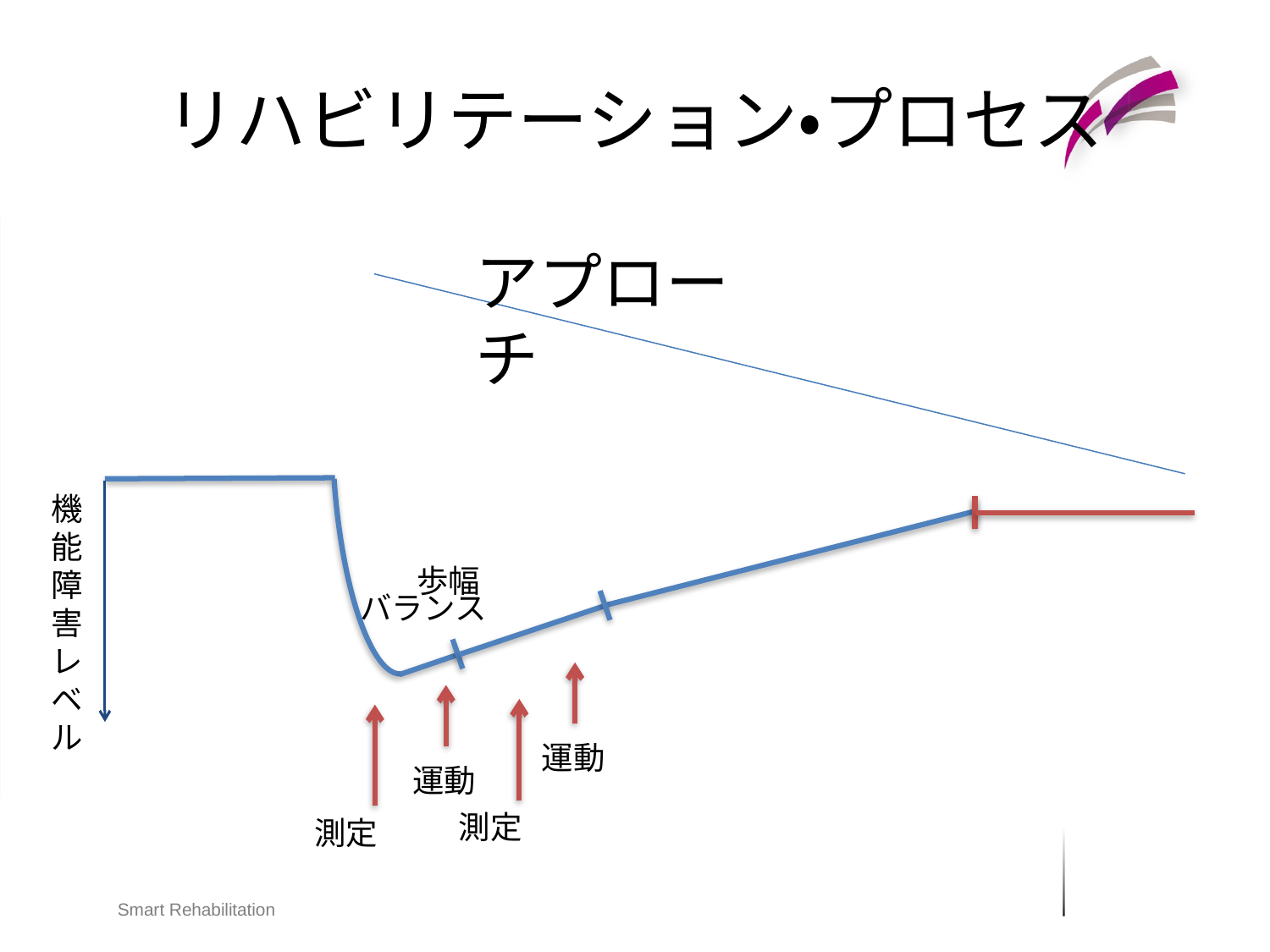

# リハビリテーション・プロセス
アプローチ

歩幅
バランス
機能障害レベル
運動
運動
測定
測定